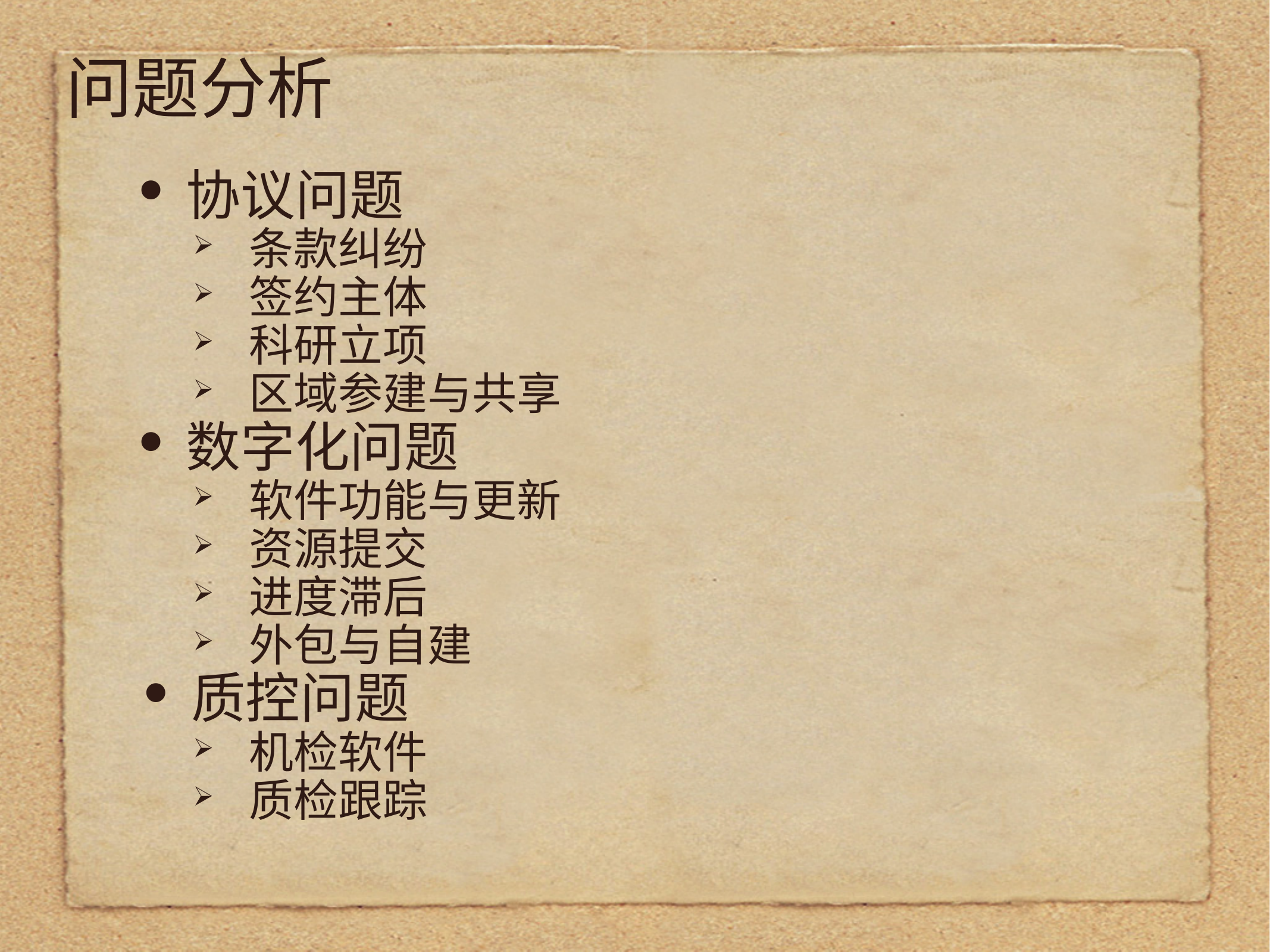

问题分析
协议问题
条款纠纷
签约主体
科研立项
区域参建与共享
数字化问题
软件功能与更新
资源提交
进度滞后
外包与自建
质控问题
机检软件
质检跟踪